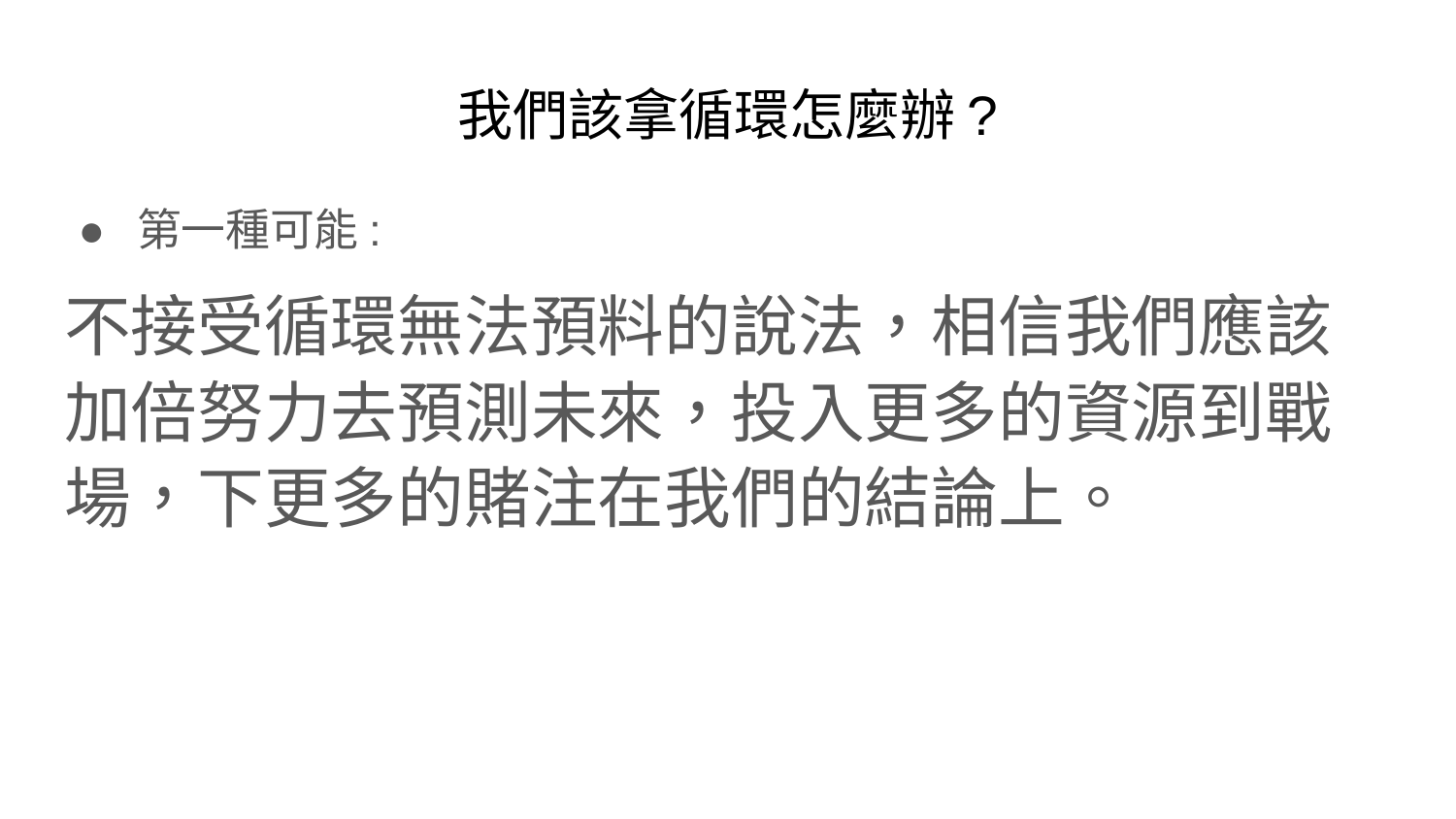

# 我們該拿循環怎麼辦?
第一種可能:
不接受循環無法預料的說法，相信我們應該加倍努力去預測未來，投入更多的資源到戰場，下更多的賭注在我們的結論上。